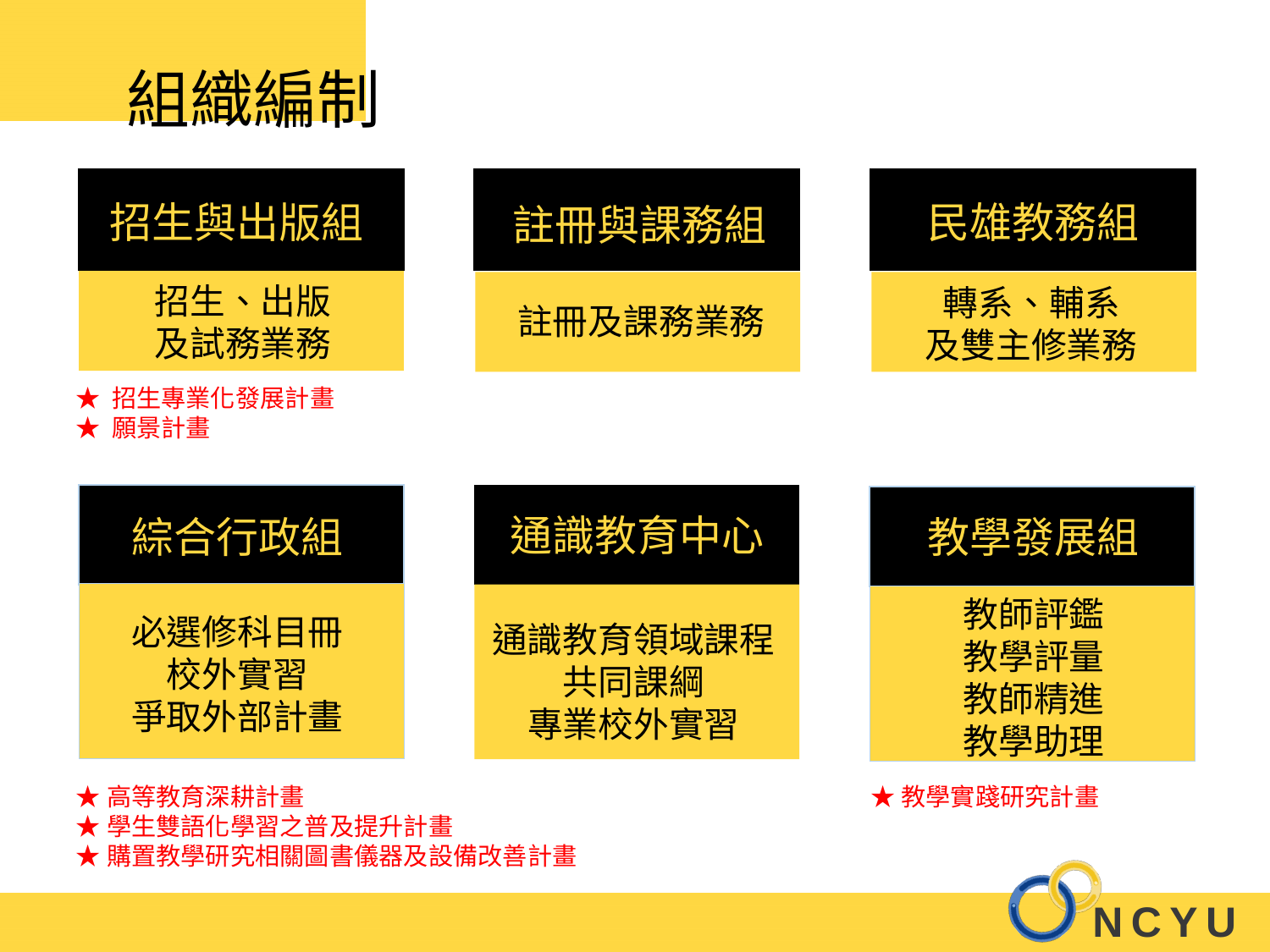

組織編制

註冊與課務組

註冊及課務業務

民雄教務組

轉系、輔系
及雙主修業務

招生與出版組

招生、出版
及試務業務
★ 招生專業化發展計畫
★ 願景計畫

綜合行政組

必選修科目冊
校外實習
爭取外部計畫

通識教育中心

通識教育領域課程
共同課綱
專業校外實習

教學發展組
教師評鑑
教學評量
教師精進
教學助理

★高等教育深耕計畫
★學生雙語化學習之普及提升計畫
★購置教學研究相關圖書儀器及設備改善計畫
★教學實踐研究計畫